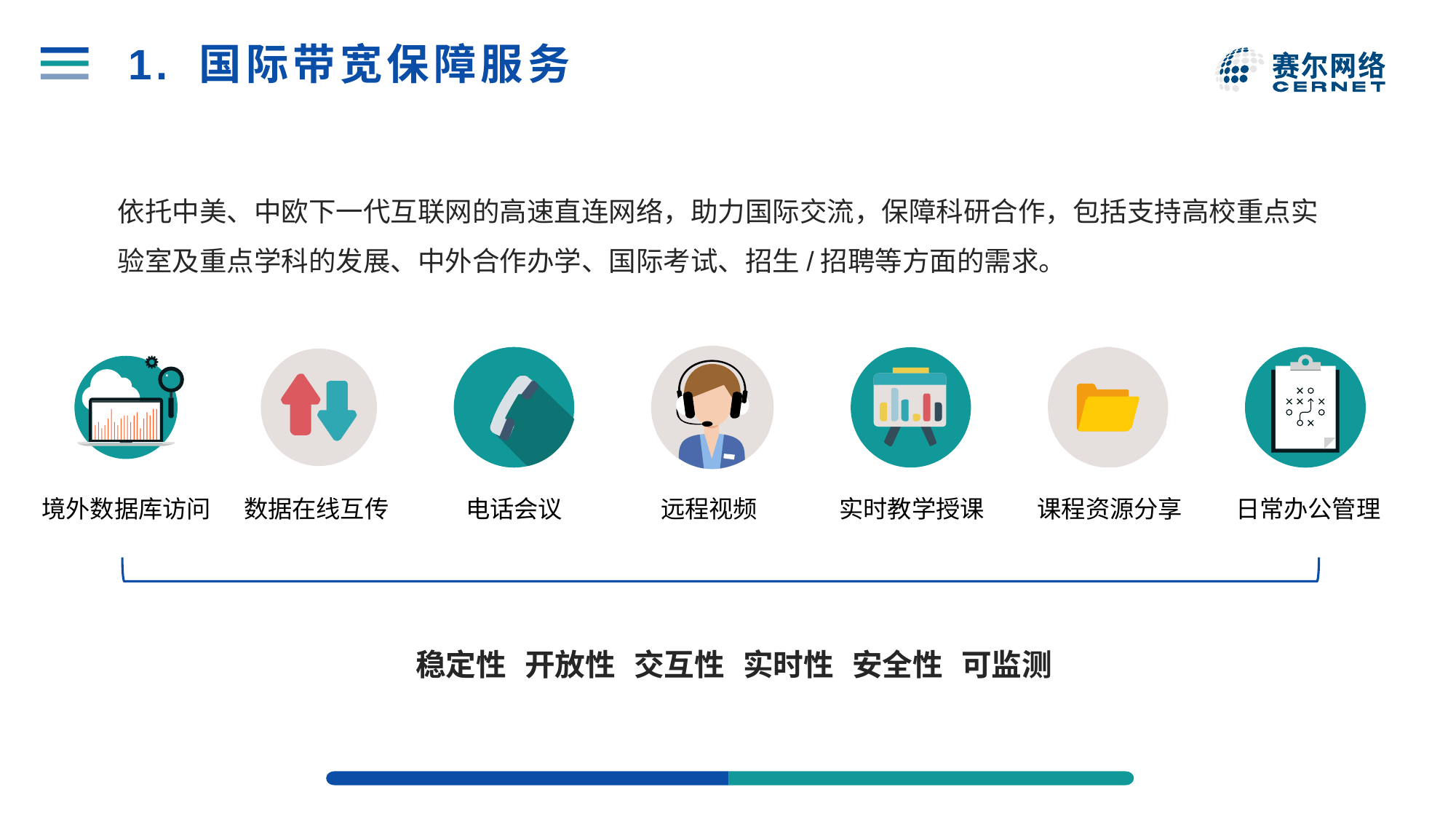

# 1. 国际带宽保障服务
依托中美、中欧下一代互联网的高速直连网络，助力国际交流，保障科研合作，包括支持高校重点实验室及重点学科的发展、中外合作办学、国际考试、招生/招聘等方面的需求。

境外数据库访问
数据在线互传
电话会议
远程视频
实时教学授课
课程资源分享
日常办公管理
稳定性	开放性	交互性	实时性	安全性	可监测